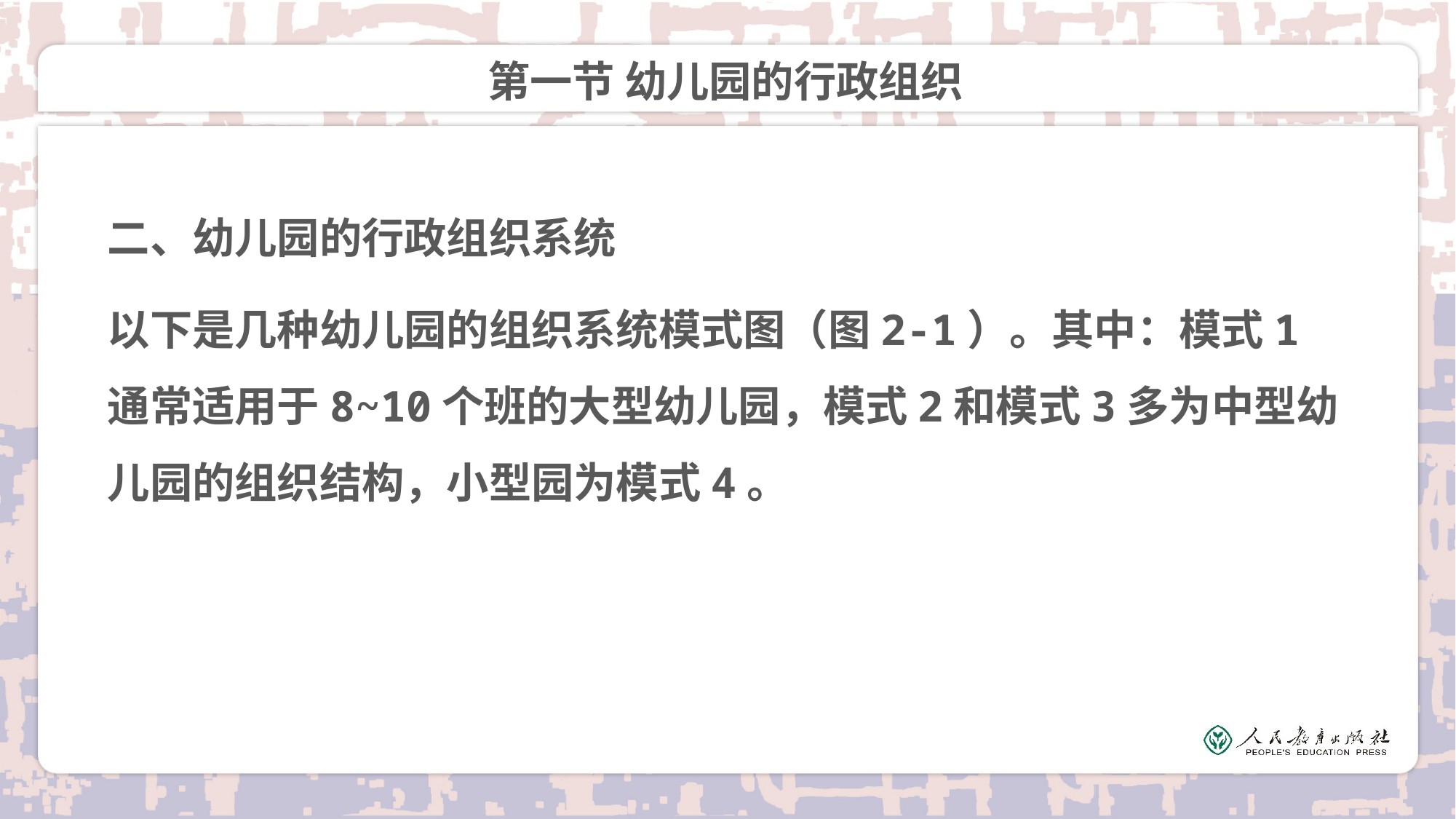

# 第一节 幼儿园的行政组织
二、幼儿园的行政组织系统
以下是几种幼儿园的组织系统模式图（图2-1）。其中：模式1通常适用于8~10个班的大型幼儿园，模式2和模式3多为中型幼儿园的组织结构，小型园为模式4。